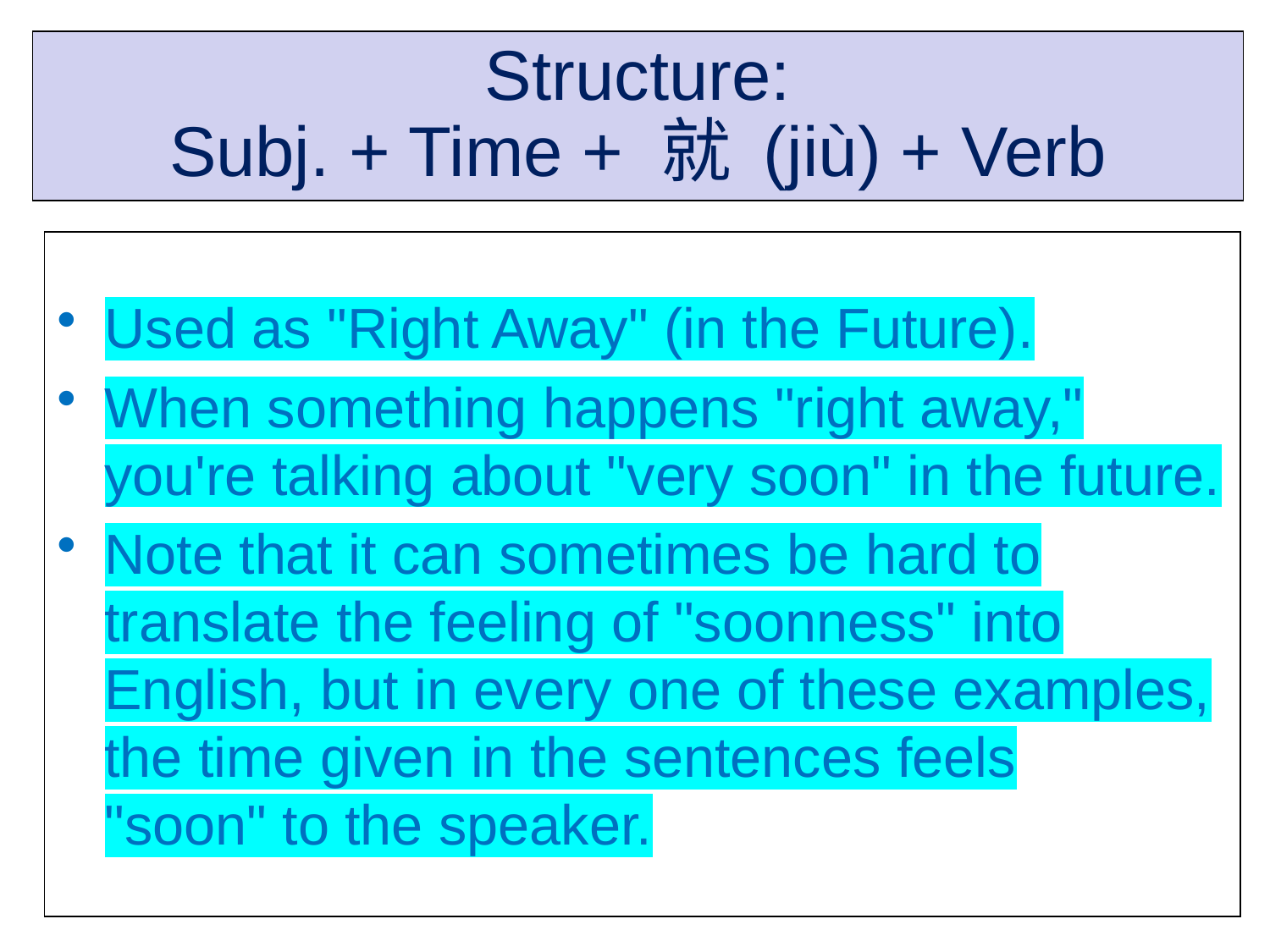

# Structure: Subj. + Time + 就 (jiù) + Verb
Used as "Right Away" (in the Future).
When something happens "right away," you're talking about "very soon" in the future.
Note that it can sometimes be hard to translate the feeling of "soonness" into English, but in every one of these examples, the time given in the sentences feels "soon" to the speaker.